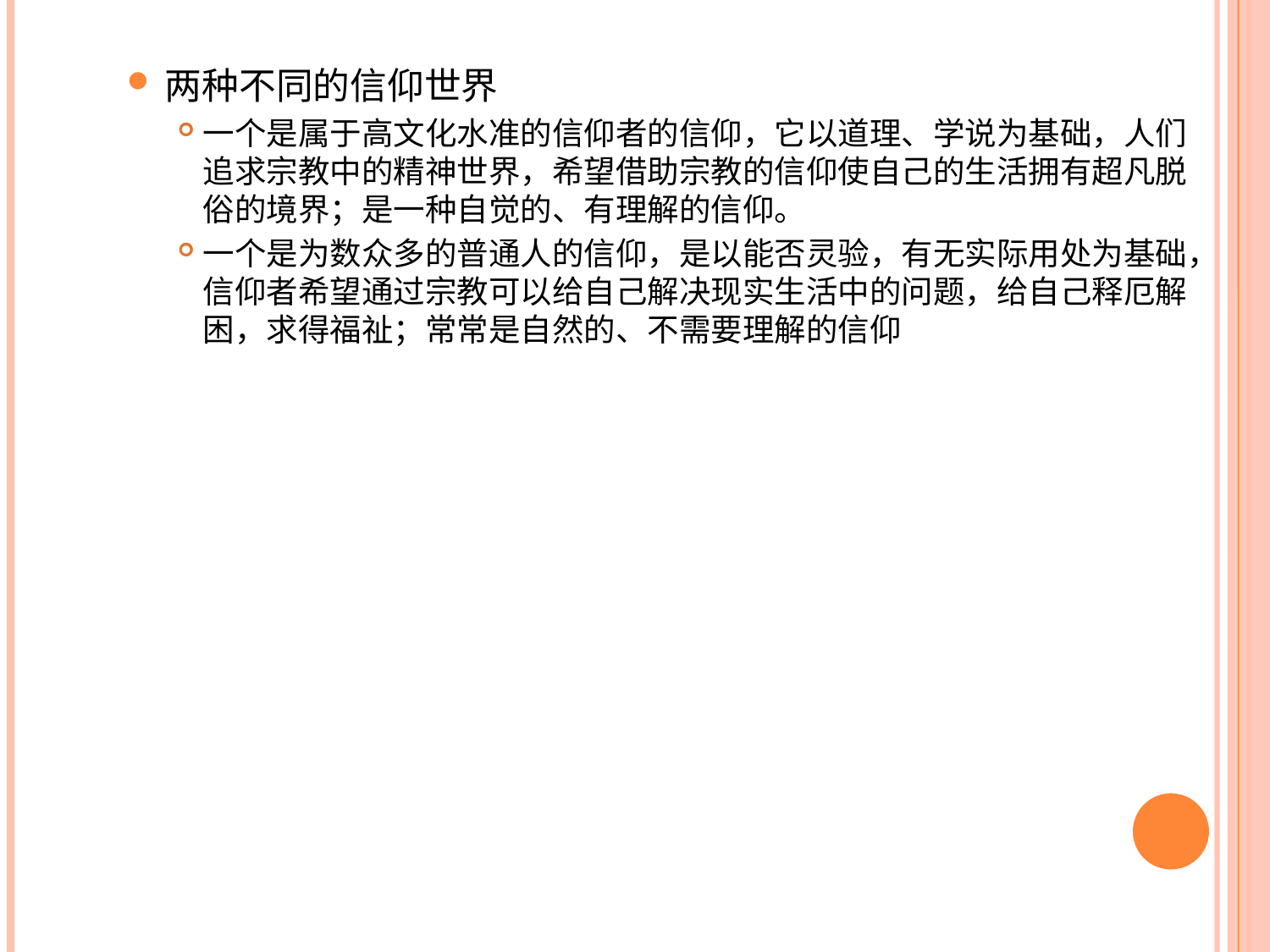

两种不同的信仰世界
一个是属于高文化水准的信仰者的信仰，它以道理、学说为基础，人们追求宗教中的精神世界，希望借助宗教的信仰使自己的生活拥有超凡脱俗的境界；是一种自觉的、有理解的信仰。
一个是为数众多的普通人的信仰，是以能否灵验，有无实际用处为基础，信仰者希望通过宗教可以给自己解决现实生活中的问题，给自己释厄解困，求得福祉；常常是自然的、不需要理解的信仰